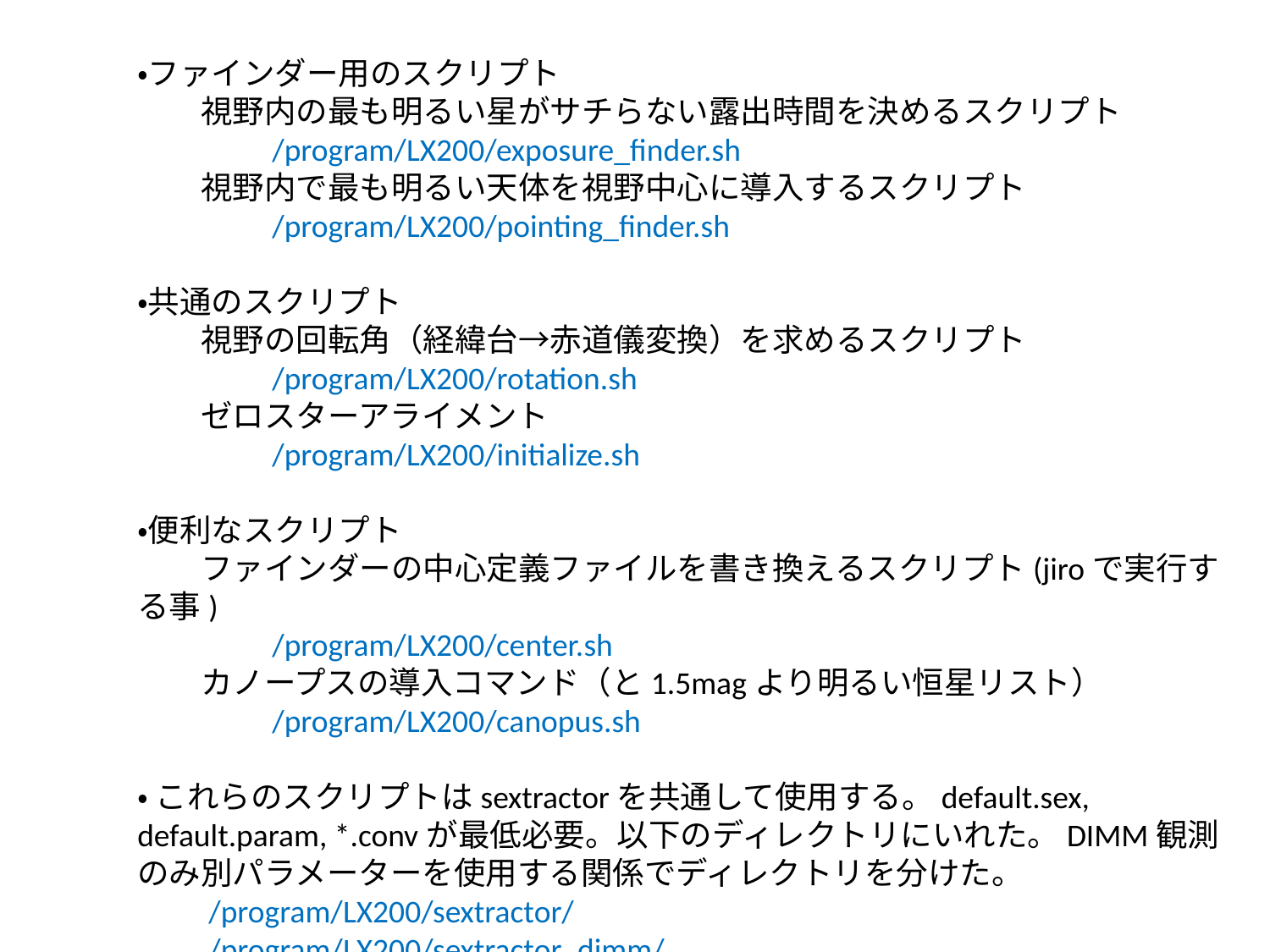

・ファインダー用のスクリプト
　　視野内の最も明るい星がサチらない露出時間を決めるスクリプト
　　　　/program/LX200/exposure_finder.sh
　　視野内で最も明るい天体を視野中心に導入するスクリプト
　　　　/program/LX200/pointing_finder.sh

・共通のスクリプト
　　視野の回転角（経緯台→赤道儀変換）を求めるスクリプト
　　　　/program/LX200/rotation.sh
　　ゼロスターアライメント
　　　　/program/LX200/initialize.sh

・便利なスクリプト
　　ファインダーの中心定義ファイルを書き換えるスクリプト(jiroで実行する事)
　　　　/program/LX200/center.sh
　　カノープスの導入コマンド（と1.5magより明るい恒星リスト）
　　　　/program/LX200/canopus.sh

・ これらのスクリプトはsextractorを共通して使用する。default.sex,  default.param, *.convが最低必要。以下のディレクトリにいれた。DIMM観測のみ別パラメーターを使用する関係でディレクトリを分けた。
　　/program/LX200/sextractor/
　　/program/LX200/sextractor_dimm/